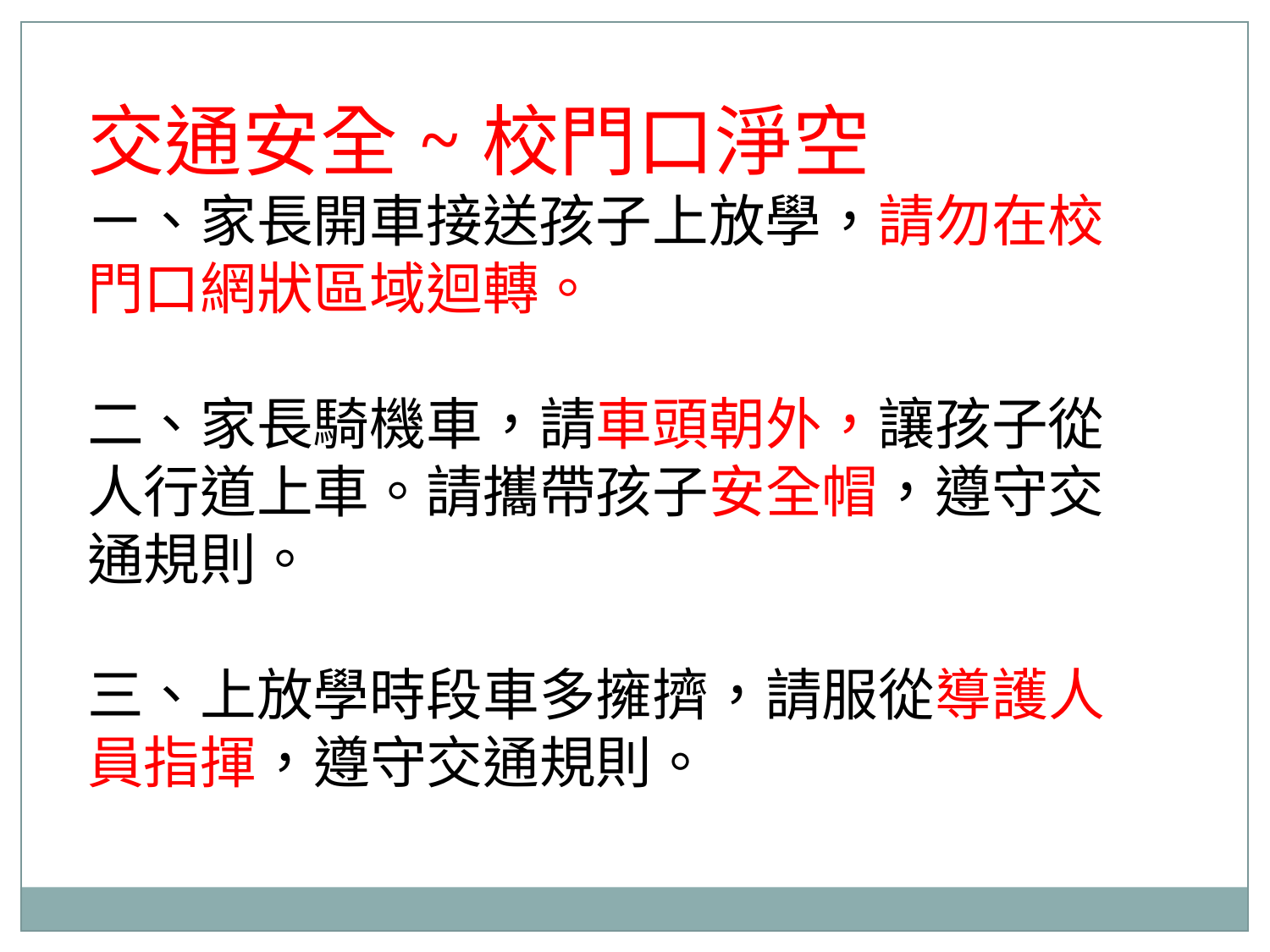

交通安全~校門口淨空
ㄧ、家長開車接送孩子上放學，請勿在校門口網狀區域迴轉。

二、家長騎機車，請車頭朝外，讓孩子從人行道上車。請攜帶孩子安全帽，遵守交通規則。

三、上放學時段車多擁擠，請服從導護人員指揮，遵守交通規則。